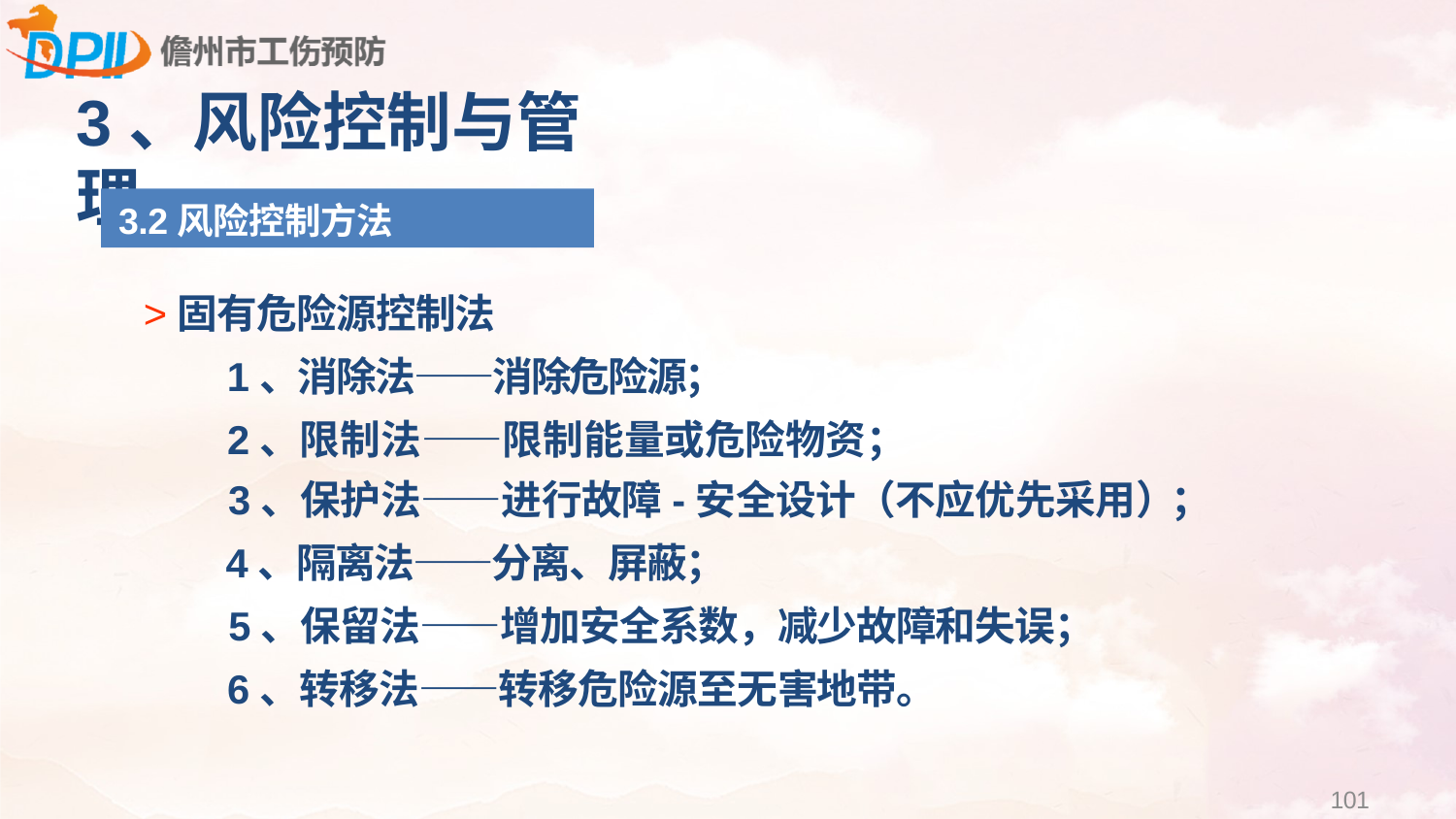

3、风险控制与管理

3.2风险控制方法

>固有危险源控制法
1、消除法——消除危险源；
2、限制法——限制能量或危险物资；
3、保护法——进行故障-安全设计（不应优先采用）；
4、隔离法——分离、屏蔽；
5、保留法——增加安全系数，减少故障和失误；
6、转移法——转移危险源至无害地带。

101